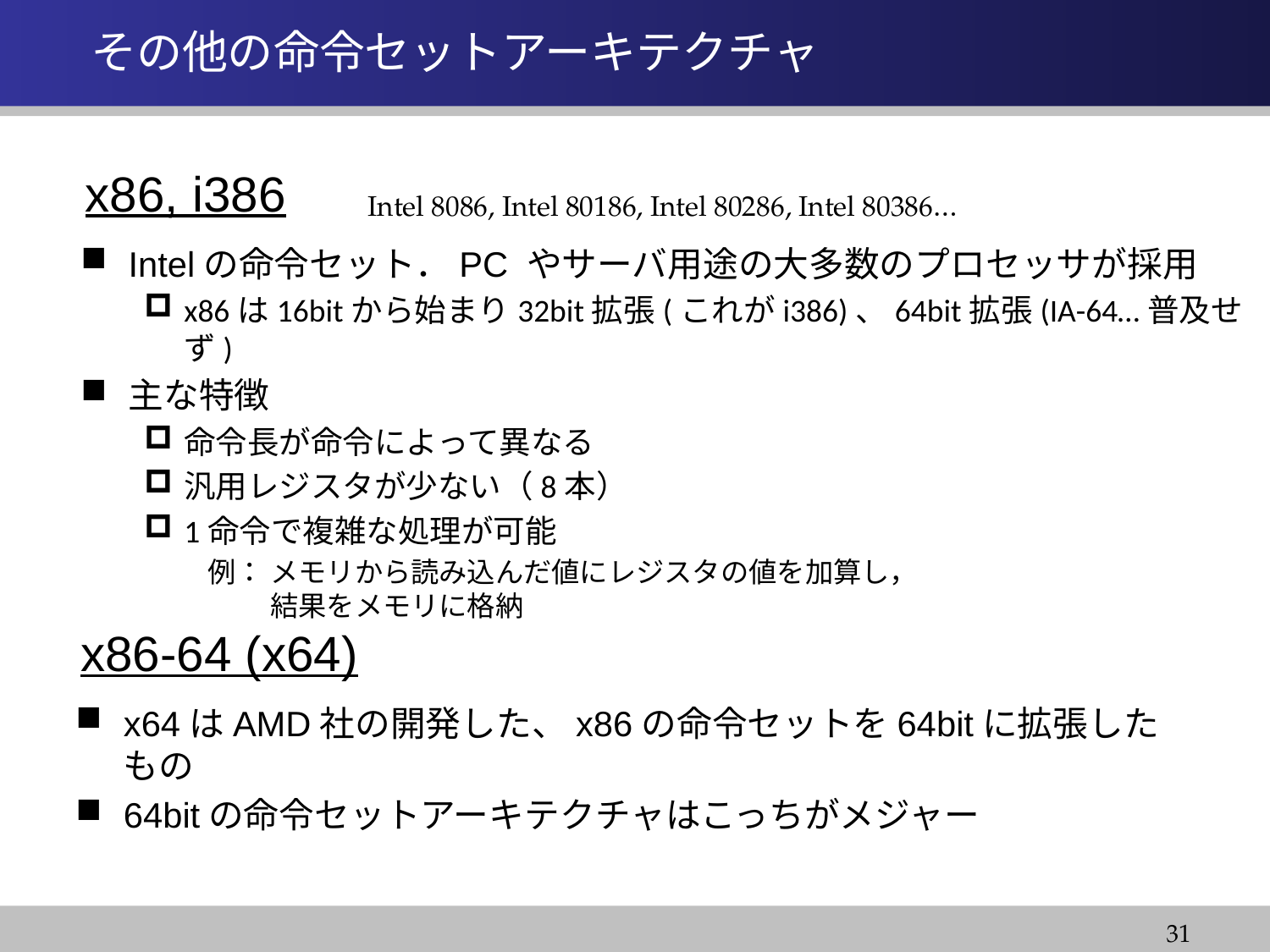

# その他の命令セットアーキテクチャ
x86, i386
Intel 8086, Intel 80186, Intel 80286, Intel 80386…
Intelの命令セット．PC やサーバ用途の大多数のプロセッサが採用
x86は16bitから始まり32bit拡張(これがi386)、64bit拡張(IA-64…普及せず)
主な特徴
命令長が命令によって異なる
汎用レジスタが少ない（8本）
1命令で複雑な処理が可能
例： メモリから読み込んだ値にレジスタの値を加算し，
　　 結果をメモリに格納
x86-64 (x64)
x64はAMD社の開発した、x86の命令セットを64bitに拡張したもの
64bitの命令セットアーキテクチャはこっちがメジャー
31